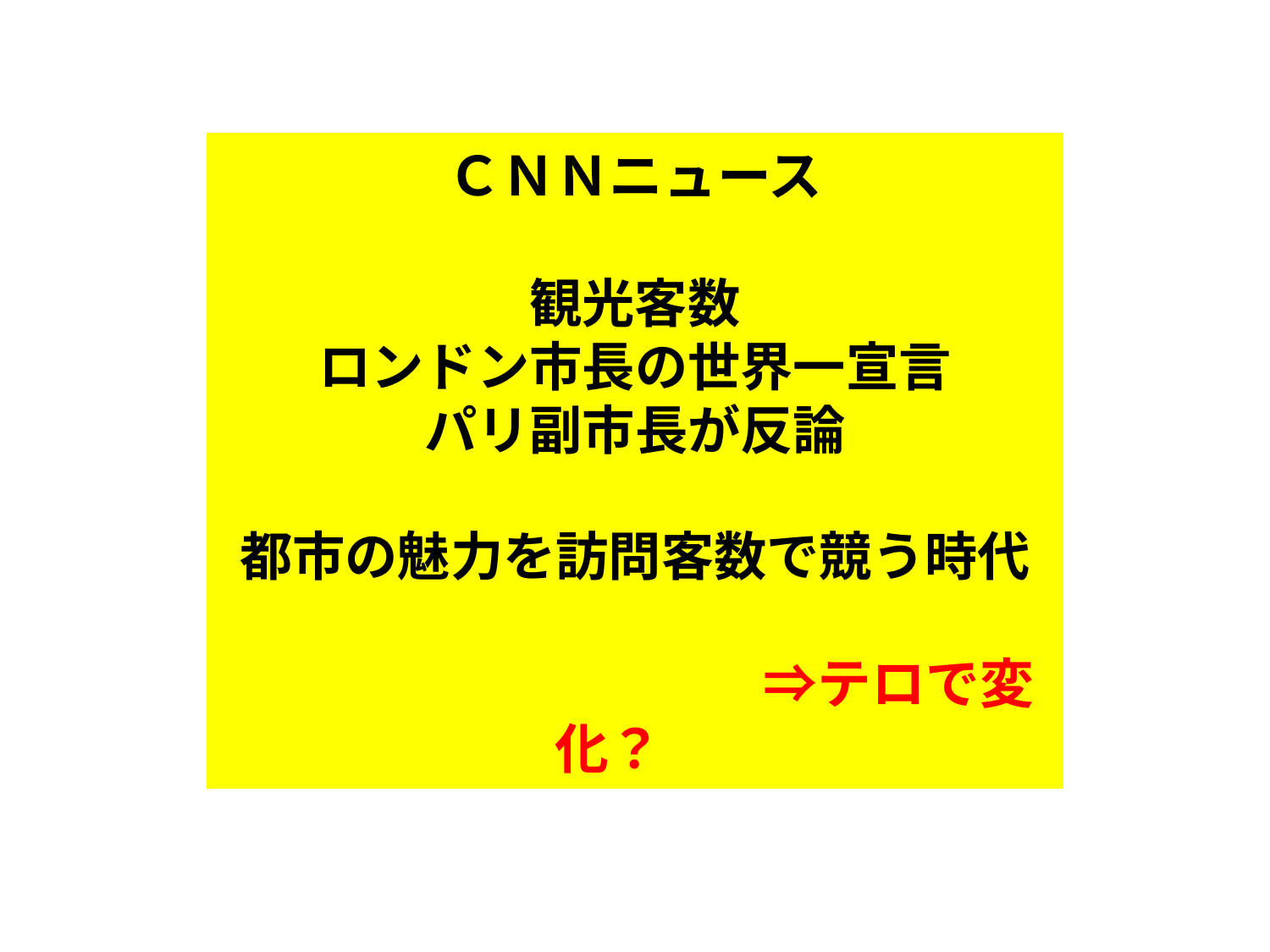

# ＣＮＮニュース 観光客数 ロンドン市長の世界一宣言 パリ副市長が反論 都市の魅力を訪問客数で競う時代 　　　　　　　　　　⇒テロで変化？